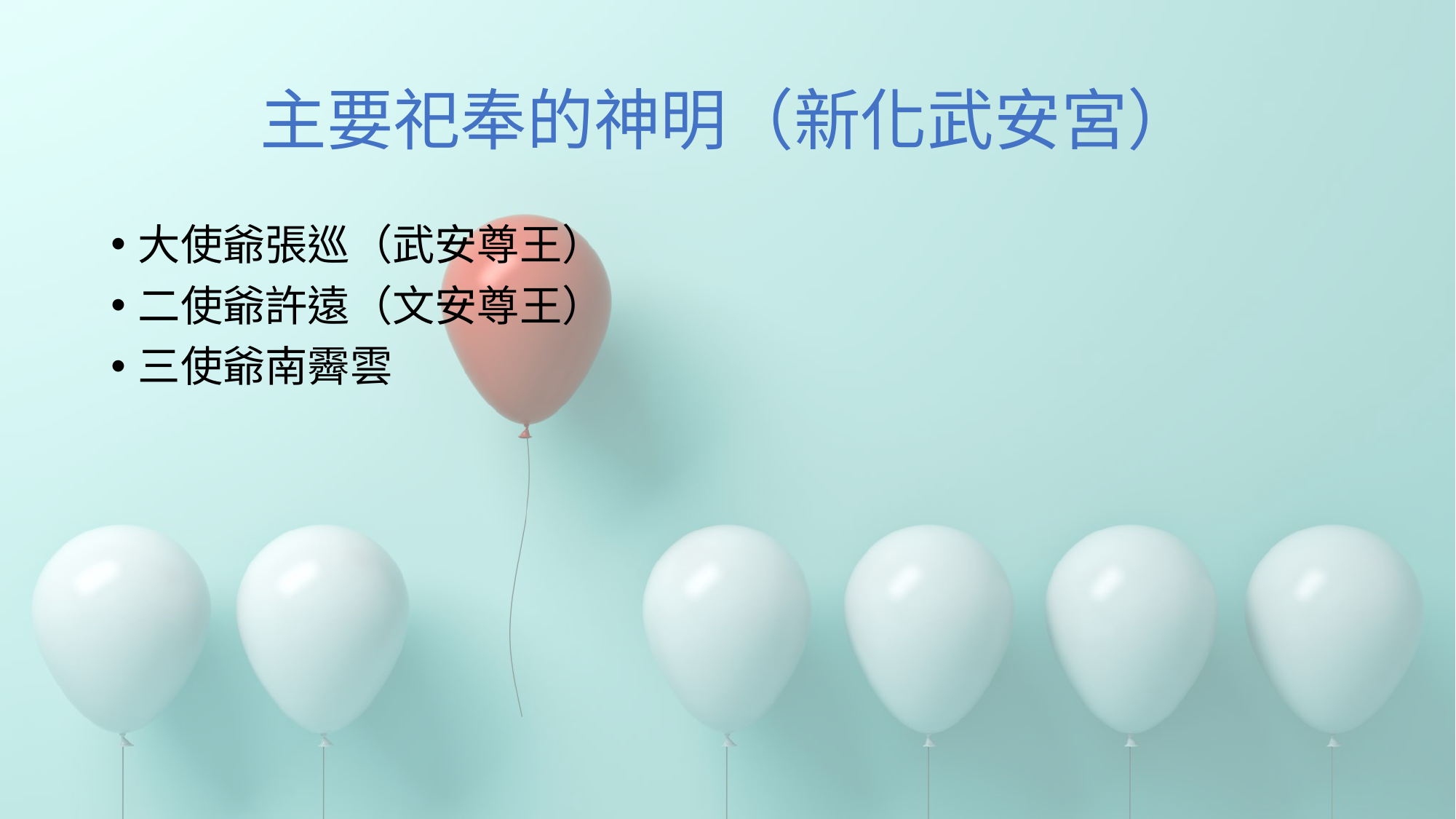

# 主要祀奉的神明（新化武安宮）
大使爺張巡（武安尊王）
二使爺許遠（文安尊王）
三使爺南霽雲